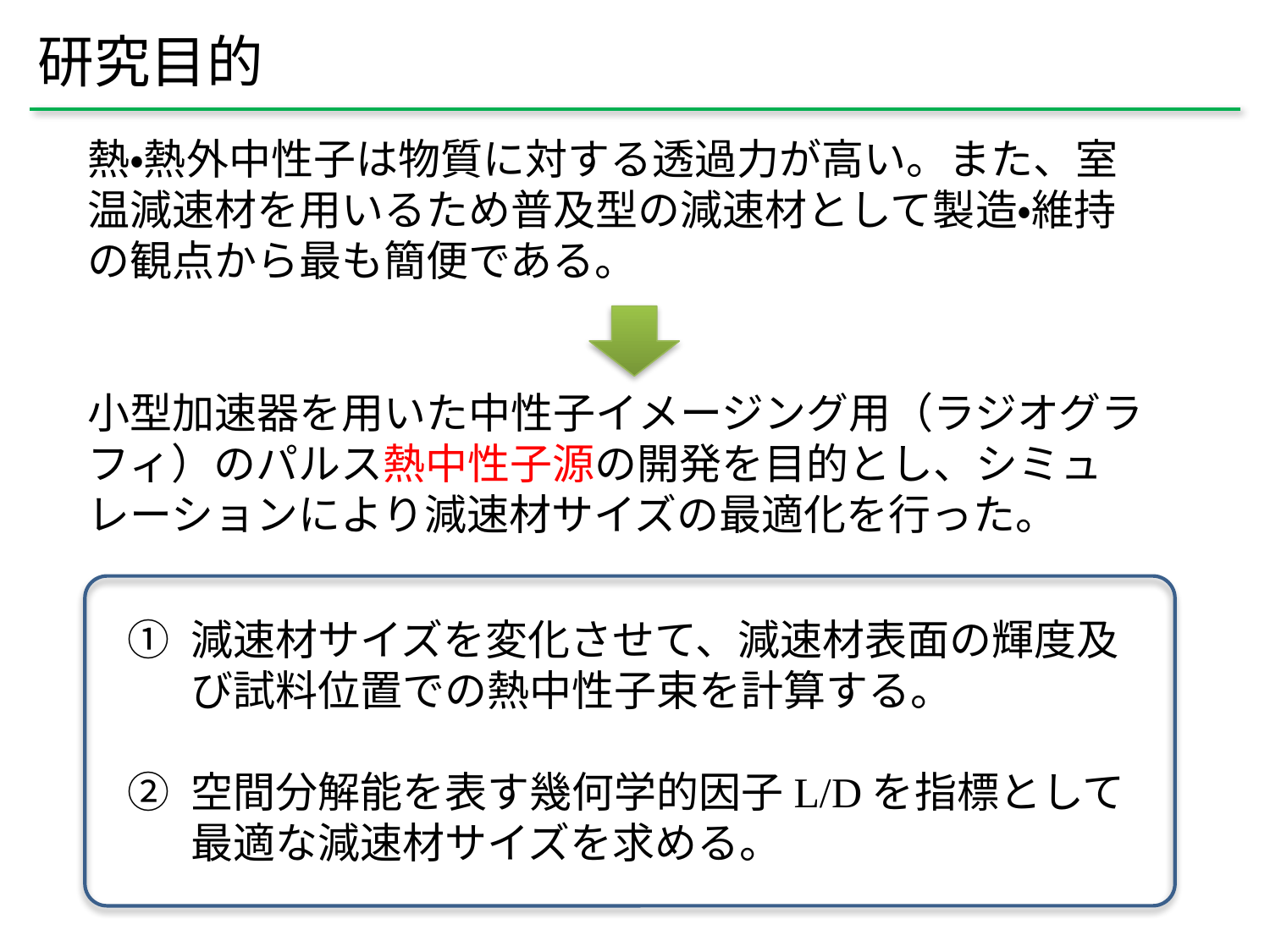

# 研究目的
熱・熱外中性子は物質に対する透過力が高い。また、室温減速材を用いるため普及型の減速材として製造・維持の観点から最も簡便である。

小型加速器を用いた中性子イメージング用（ラジオグラフィ）のパルス熱中性子源の開発を目的とし、シミュレーションにより減速材サイズの最適化を行った。

減速材サイズを変化させて、減速材表面の輝度及び試料位置での熱中性子束を計算する。

空間分解能を表す幾何学的因子L/Dを指標として
最適な減速材サイズを求める。